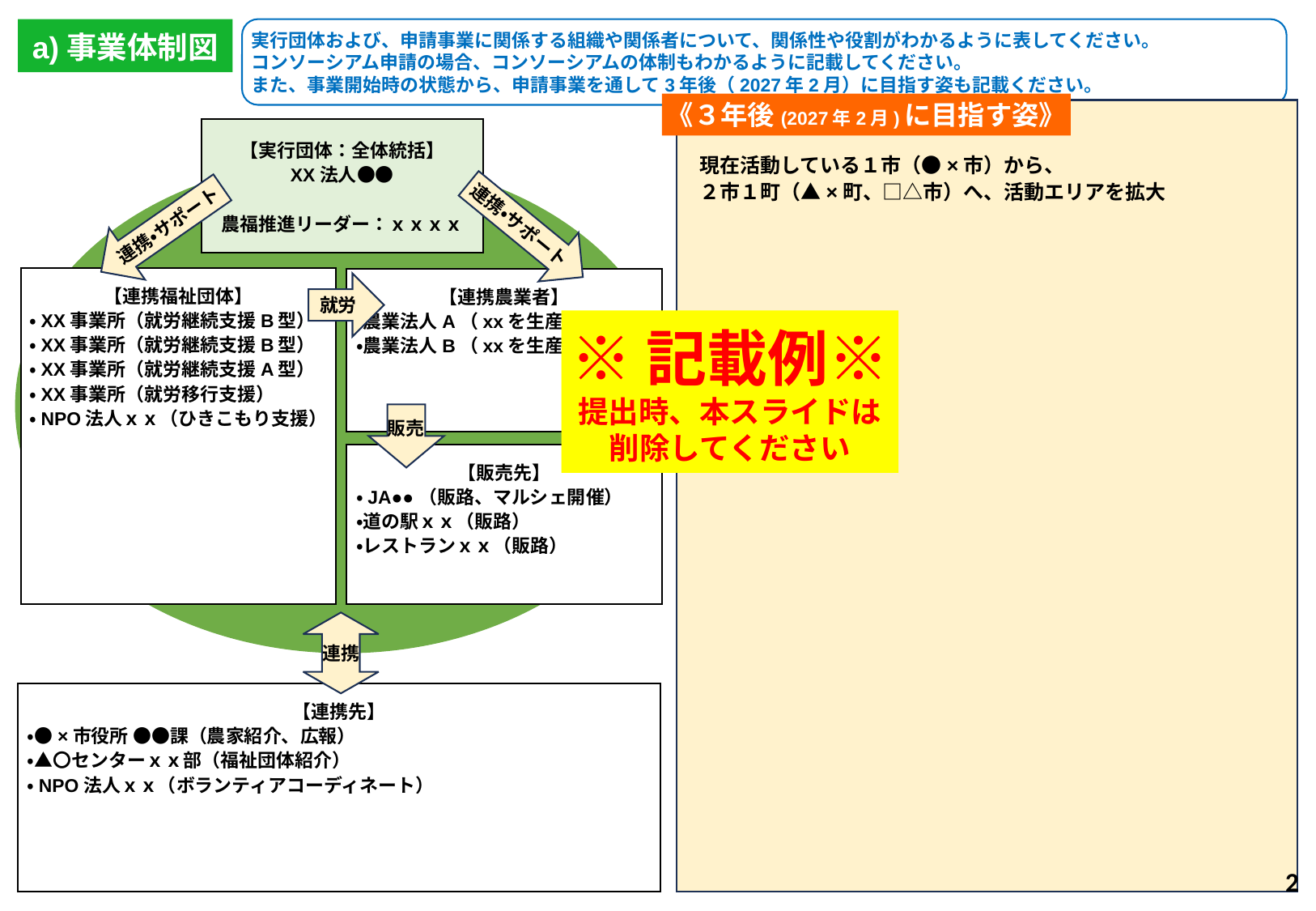

a)事業体制図
実行団体および、申請事業に関係する組織や関係者について、関係性や役割がわかるように表してください。
コンソーシアム申請の場合、コンソーシアムの体制もわかるように記載してください。
また、事業開始時の状態から、申請事業を通して3年後（2027年2月）に目指す姿も記載ください。
《３年後(2027年2月)に目指す姿》

【実行団体：全体統括】
XX法人●●

農福推進リーダー：ｘｘｘｘ
現在活動している１市（●×市）から、
２市１町（▲×町、□△市）へ、活動エリアを拡大

連携・サポート
連携・サポート
【連携福祉団体】
・XX事業所（就労継続支援B型）
・XX事業所（就労継続支援B型）
・XX事業所（就労継続支援A型）
・XX事業所（就労移行支援）
・NPO法人ｘｘ（ひきこもり支援）
【連携農業者】
・農業法人A（xxを生産）
・農業法人B（xxを生産）
就労
※記載例※
提出時、本スライドは
削除してください
販売
【販売先】
・JA●●（販路、マルシェ開催）
・道の駅ｘｘ（販路）
・レストランｘｘ（販路）
連携
【連携先】
・●×市役所 ●●課（農家紹介、広報）
・▲〇センターｘｘ部（福祉団体紹介）
・NPO法人ｘｘ（ボランティアコーディネート）
2